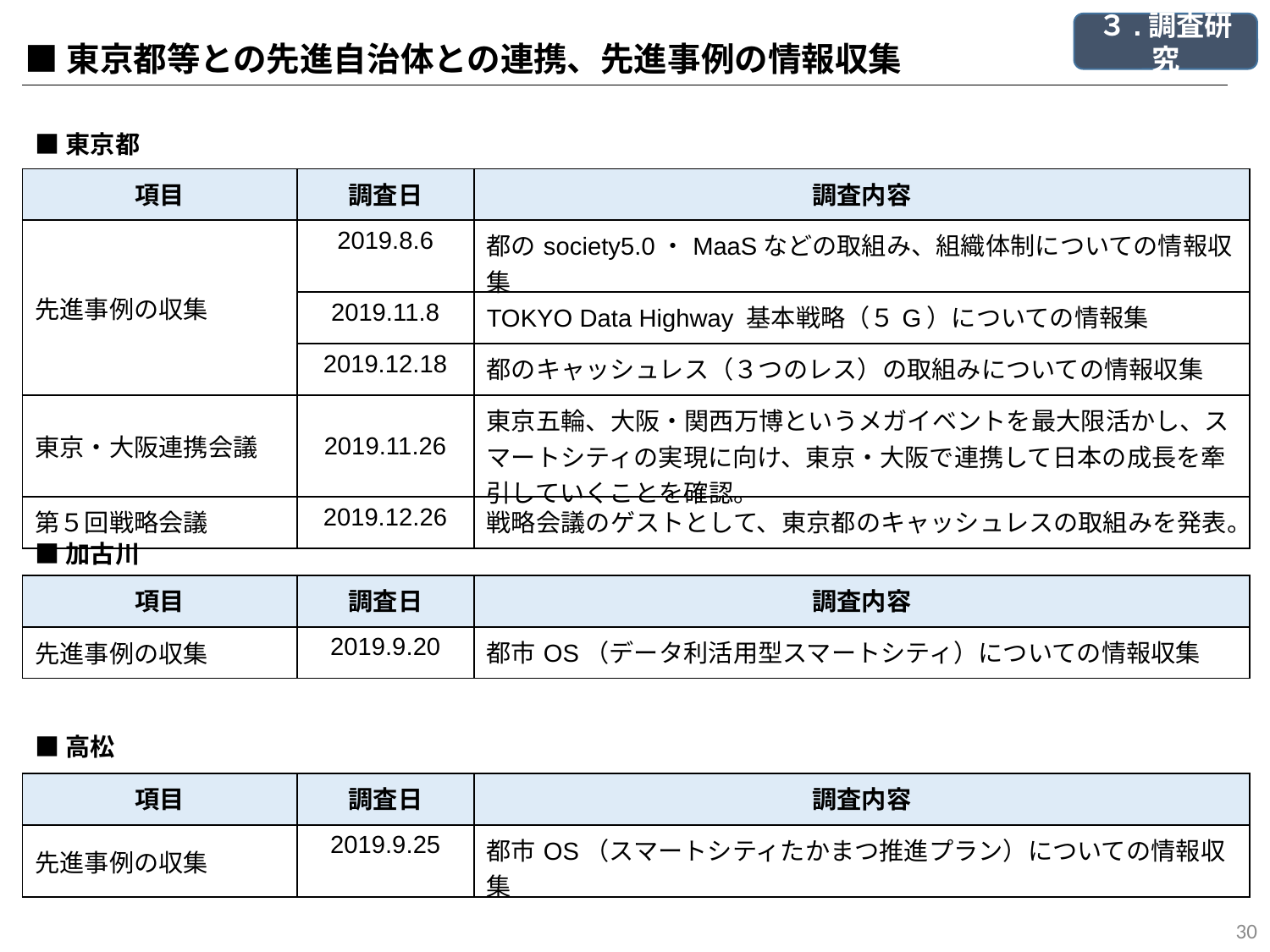

３.調査研究
■東京都等との先進自治体との連携、先進事例の情報収集
■東京都
| 項目 | 調査日 | 調査内容 |
| --- | --- | --- |
| 先進事例の収集 | 2019.8.6 | 都のsociety5.0・MaaSなどの取組み、組織体制についての情報収集 |
|  | 2019.11.8 | TOKYO Data Highway 基本戦略（５G）についての情報集 |
|  | 2019.12.18 | 都のキャッシュレス（３つのレス）の取組みについての情報収集 |
| 東京・大阪連携会議 | 2019.11.26 | 東京五輪、大阪・関西万博というメガイベントを最大限活かし、スマートシティの実現に向け、東京・大阪で連携して日本の成長を牽引していくことを確認。 |
| 第５回戦略会議 | 2019.12.26 | 戦略会議のゲストとして、東京都のキャッシュレスの取組みを発表。 |
■加古川
| 項目 | 調査日 | 調査内容 |
| --- | --- | --- |
| 先進事例の収集 | 2019.9.20 | 都市OS（データ利活用型スマートシティ）についての情報収集 |
■高松
| 項目 | 調査日 | 調査内容 |
| --- | --- | --- |
| 先進事例の収集 | 2019.9.25 | 都市OS（スマートシティたかまつ推進プラン）についての情報収集 |
30